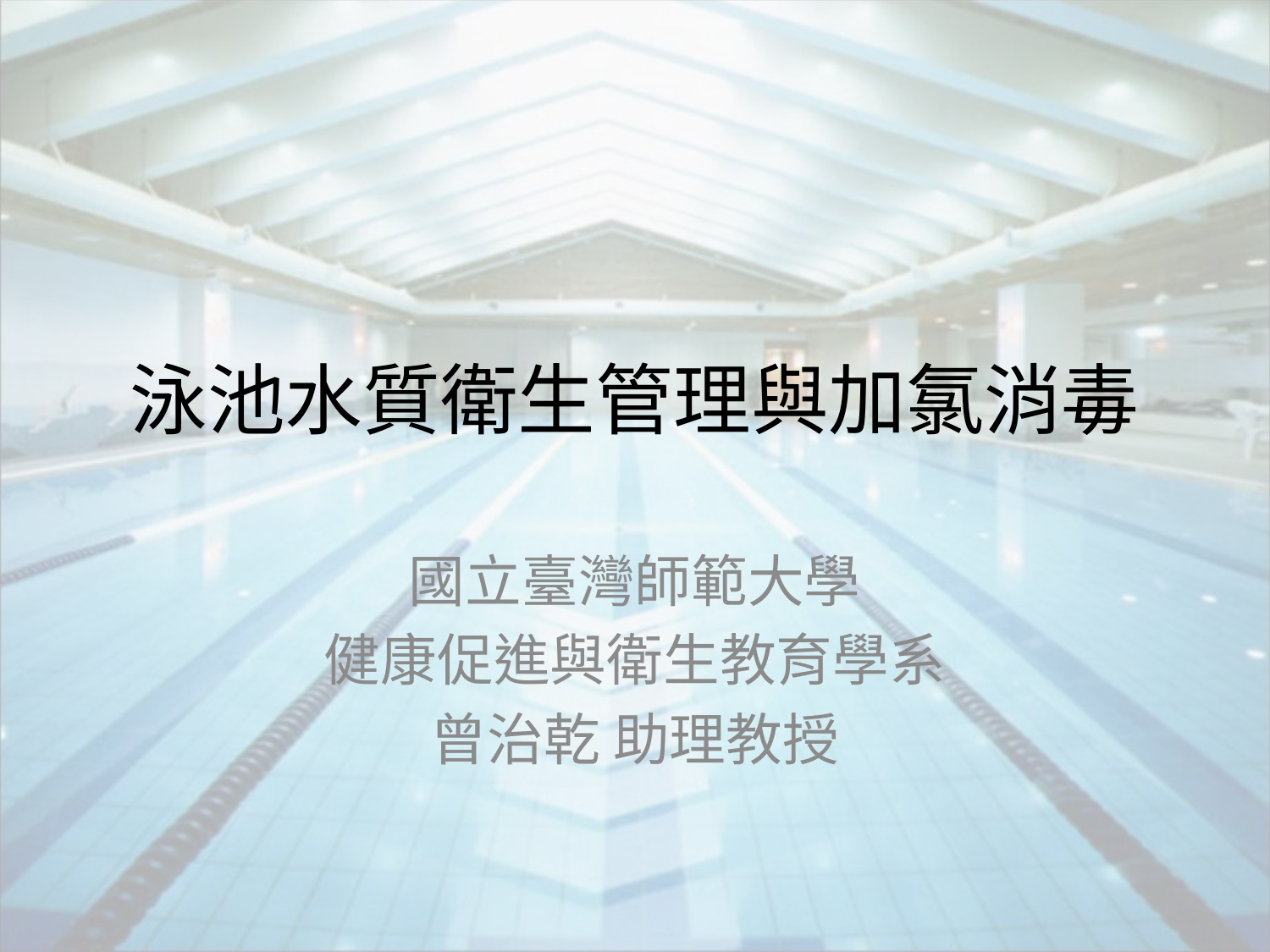

# 泳池水質衛生管理與加氯消毒
國立臺灣師範大學
健康促進與衛生教育學系
曾治乾 助理教授